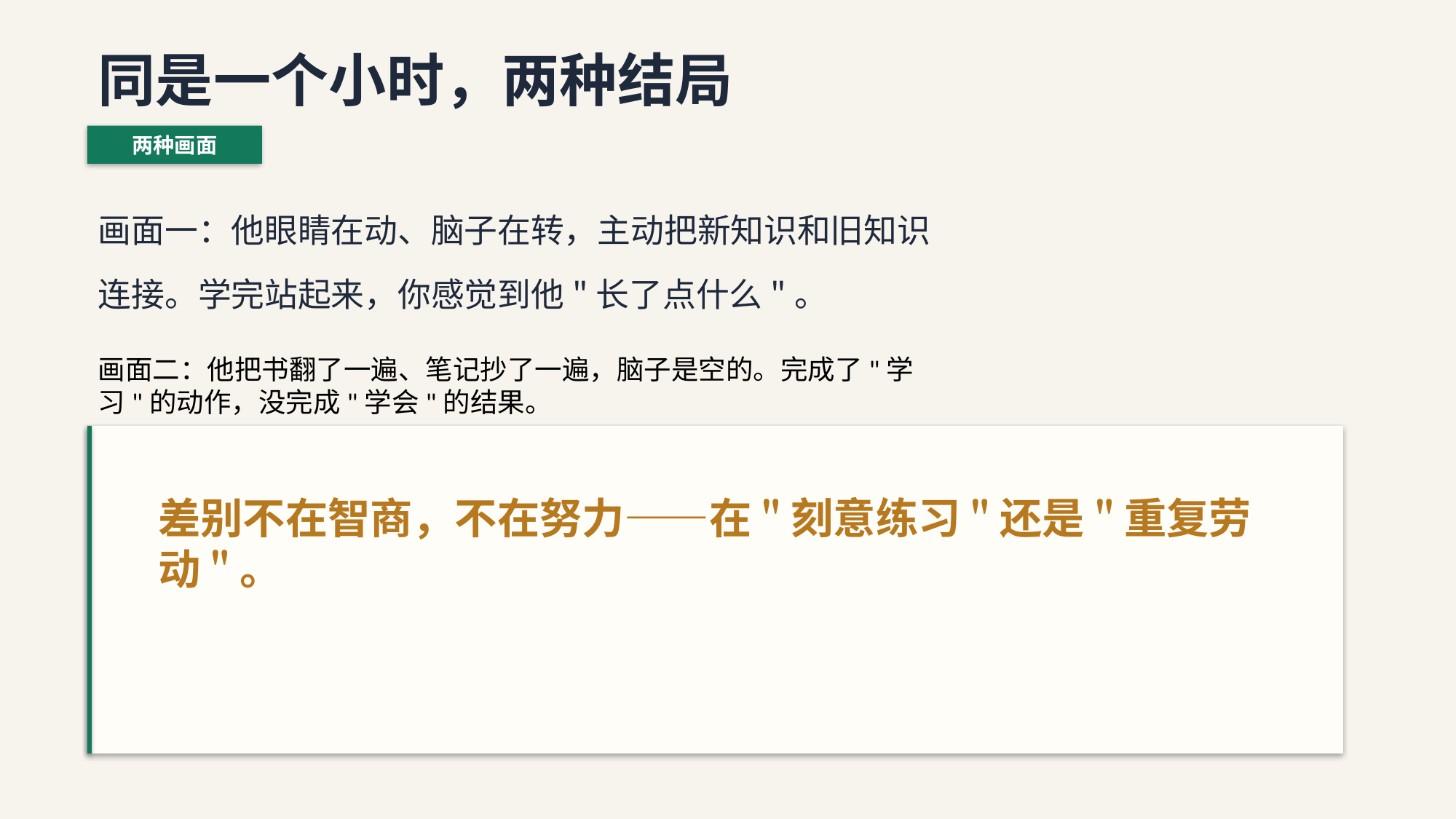

同是一个小时，两种结局
两种画面
画面一：他眼睛在动、脑子在转，主动把新知识和旧知识连接。学完站起来，你感觉到他"长了点什么"。

画面二：他把书翻了一遍、笔记抄了一遍，脑子是空的。完成了"学习"的动作，没完成"学会"的结果。

差别不在智商，不在努力——在"刻意练习"还是"重复劳动"。